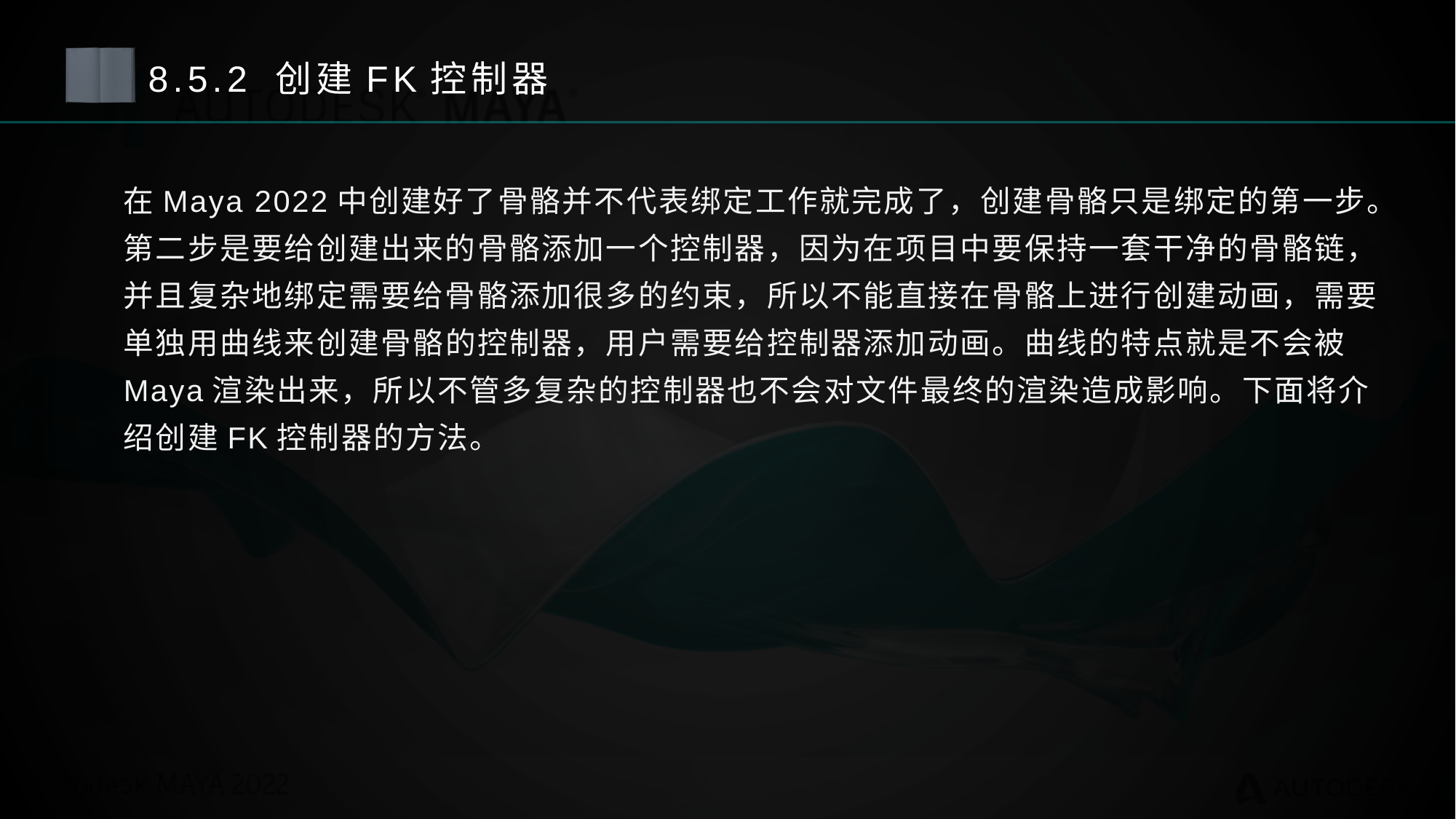

8.5.2 创建FK控制器
在Maya 2022中创建好了骨骼并不代表绑定工作就完成了，创建骨骼只是绑定的第一步。第二步是要给创建出来的骨骼添加一个控制器，因为在项目中要保持一套干净的骨骼链，并且复杂地绑定需要给骨骼添加很多的约束，所以不能直接在骨骼上进行创建动画，需要单独用曲线来创建骨骼的控制器，用户需要给控制器添加动画。曲线的特点就是不会被Maya渲染出来，所以不管多复杂的控制器也不会对文件最终的渲染造成影响。下面将介绍创建FK控制器的方法。